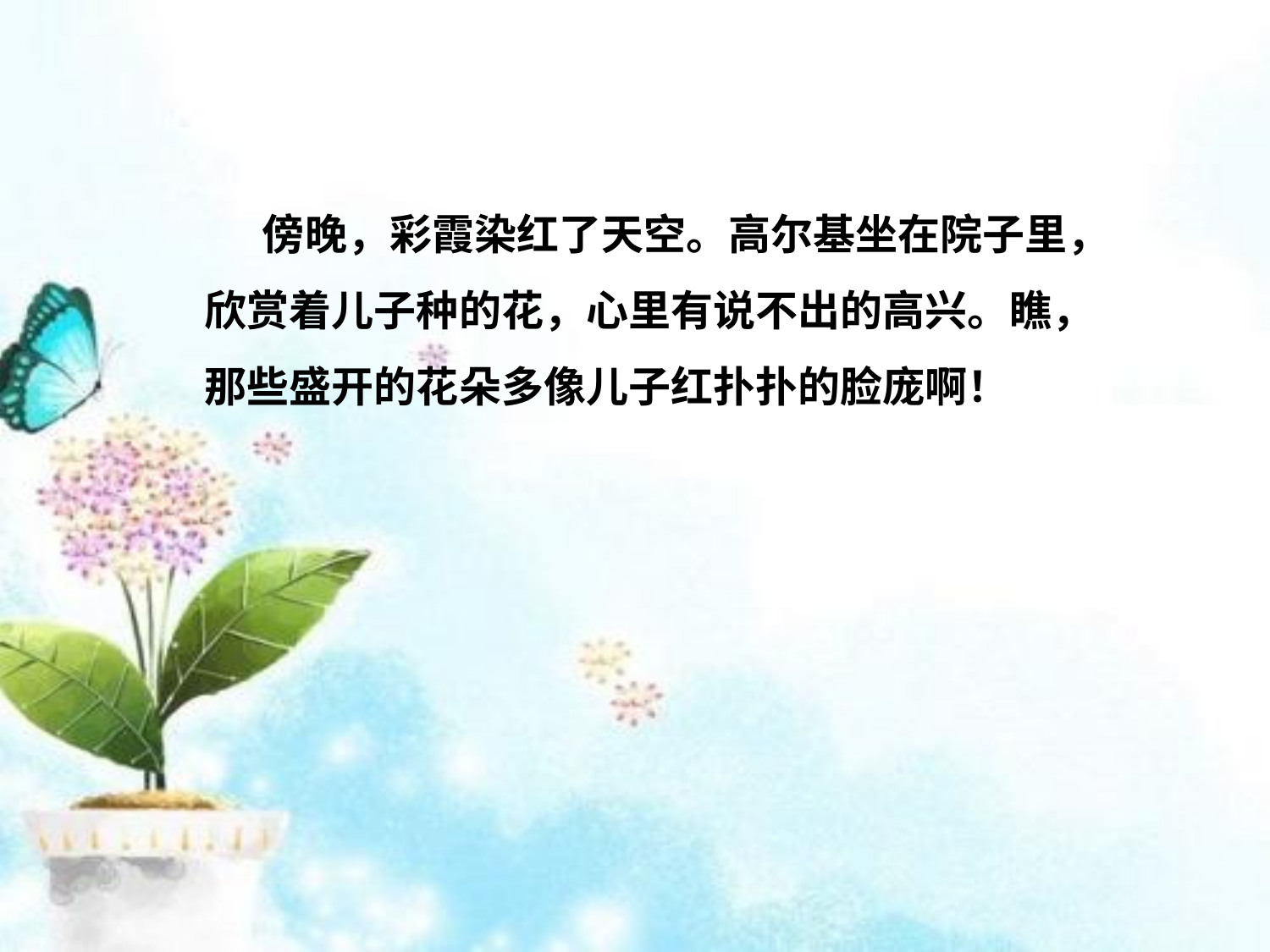

傍晚，彩霞染红了天空。高尔基坐在院子里，欣赏着儿子种的花，心里有说不出的高兴。瞧，那些盛开的花朵多像儿子红扑扑的脸庞啊！